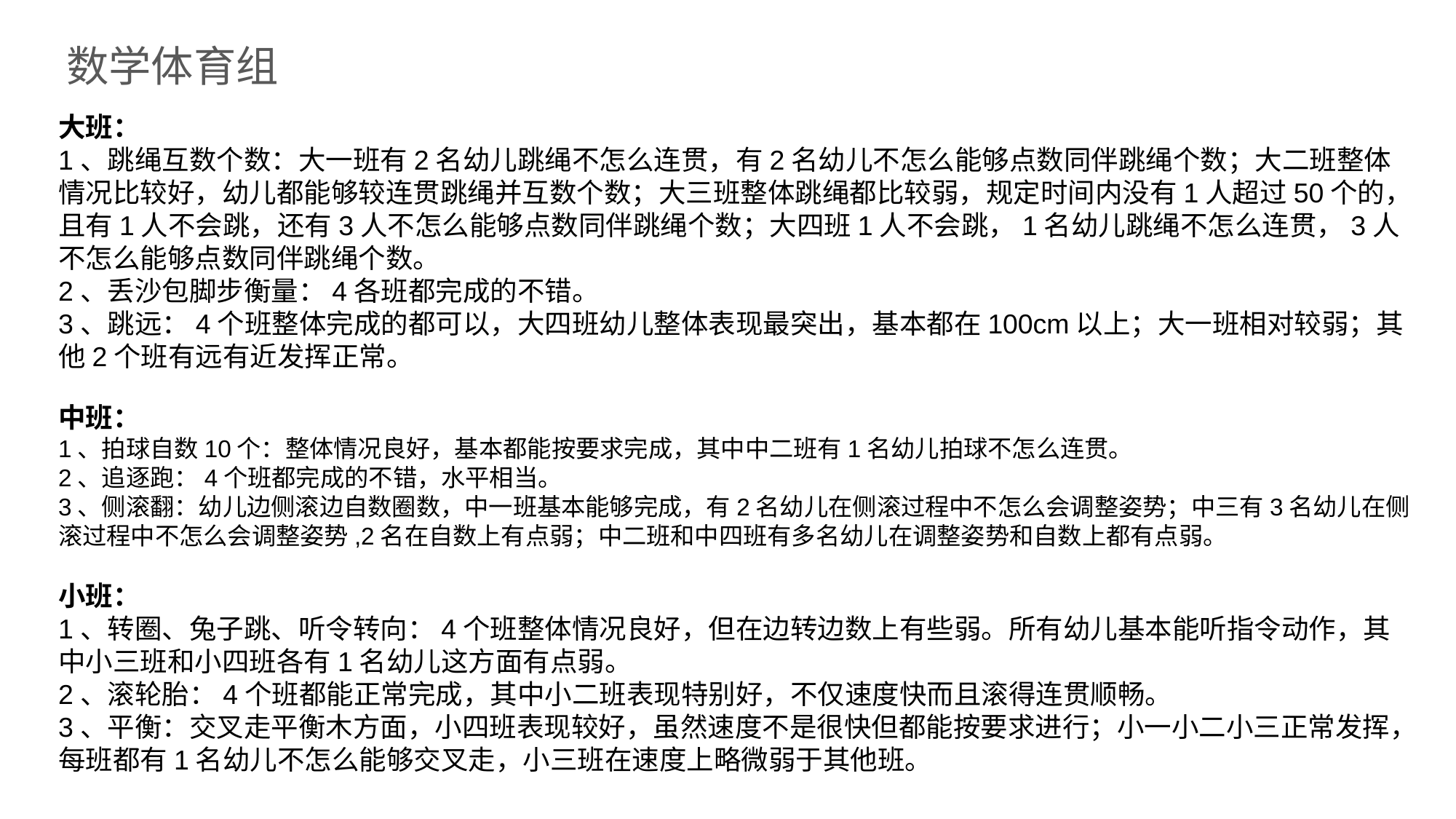

# 数学体育组
大班：
1、跳绳互数个数：大一班有2名幼儿跳绳不怎么连贯，有2名幼儿不怎么能够点数同伴跳绳个数；大二班整体情况比较好，幼儿都能够较连贯跳绳并互数个数；大三班整体跳绳都比较弱，规定时间内没有1人超过50个的，且有1人不会跳，还有3人不怎么能够点数同伴跳绳个数；大四班1人不会跳，1名幼儿跳绳不怎么连贯，3人不怎么能够点数同伴跳绳个数。2、丢沙包脚步衡量：4各班都完成的不错。
3、跳远：4个班整体完成的都可以，大四班幼儿整体表现最突出，基本都在100cm以上；大一班相对较弱；其他2个班有远有近发挥正常。

中班：
1、拍球自数10个：整体情况良好，基本都能按要求完成，其中中二班有1名幼儿拍球不怎么连贯。2、追逐跑：4个班都完成的不错，水平相当。3、侧滚翻：幼儿边侧滚边自数圈数，中一班基本能够完成，有2名幼儿在侧滚过程中不怎么会调整姿势；中三有3名幼儿在侧滚过程中不怎么会调整姿势,2名在自数上有点弱；中二班和中四班有多名幼儿在调整姿势和自数上都有点弱。
小班：
1、转圈、兔子跳、听令转向：4个班整体情况良好，但在边转边数上有些弱。所有幼儿基本能听指令动作，其中小三班和小四班各有1名幼儿这方面有点弱。2、滚轮胎：4个班都能正常完成，其中小二班表现特别好，不仅速度快而且滚得连贯顺畅。3、平衡：交叉走平衡木方面，小四班表现较好，虽然速度不是很快但都能按要求进行；小一小二小三正常发挥，每班都有1名幼儿不怎么能够交叉走，小三班在速度上略微弱于其他班。

8